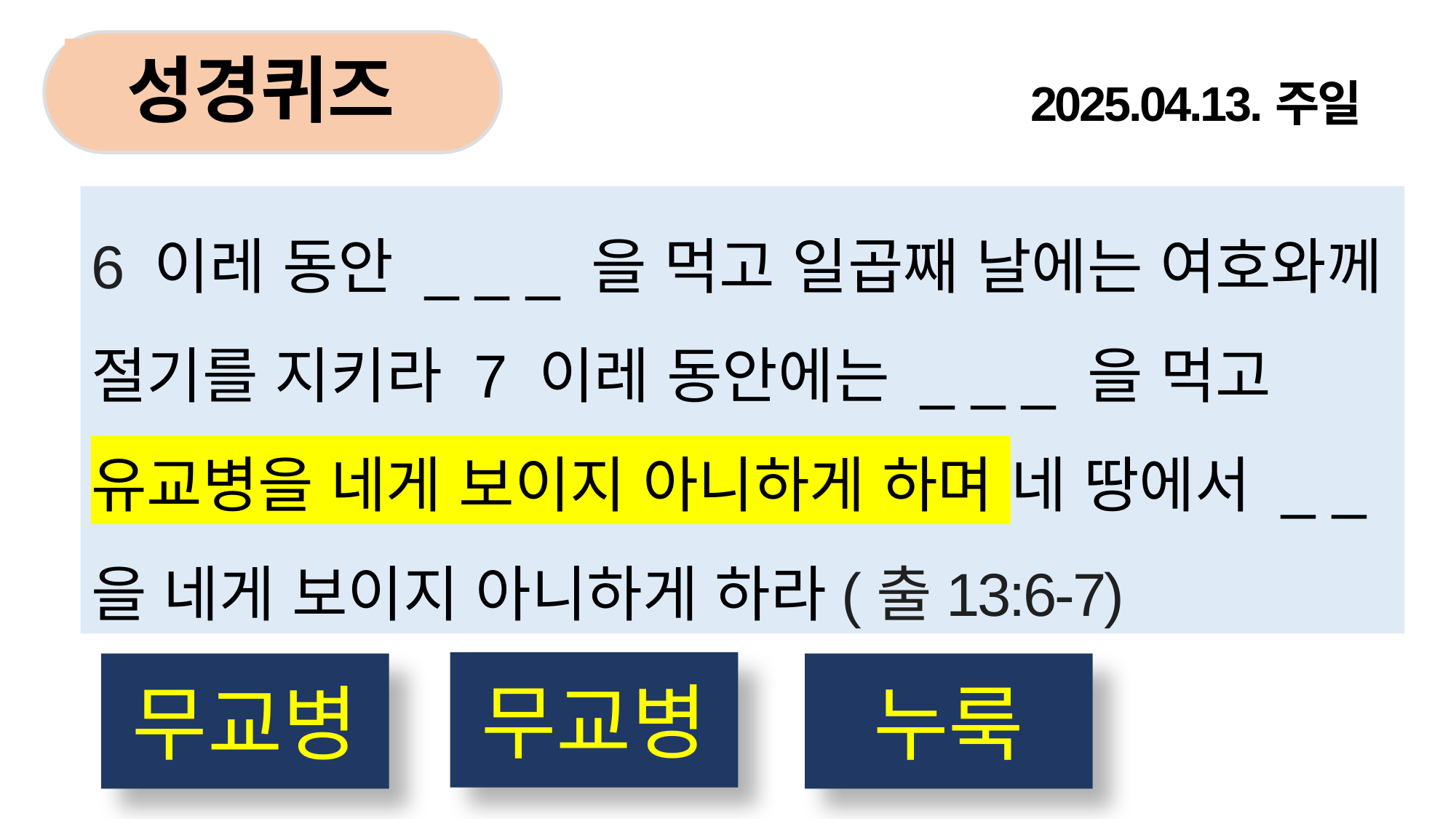

성경퀴즈
2025.04.13.주일
6 이레 동안 _ _ _ 을 먹고 일곱째 날에는 여호와께 절기를 지키라 7 이레 동안에는 _ _ _ 을 먹고 유교병을 네게 보이지 아니하게 하며 네 땅에서 _ _ 을 네게 보이지 아니하게 하라(출13:6-7)
무교병
무교병
누룩